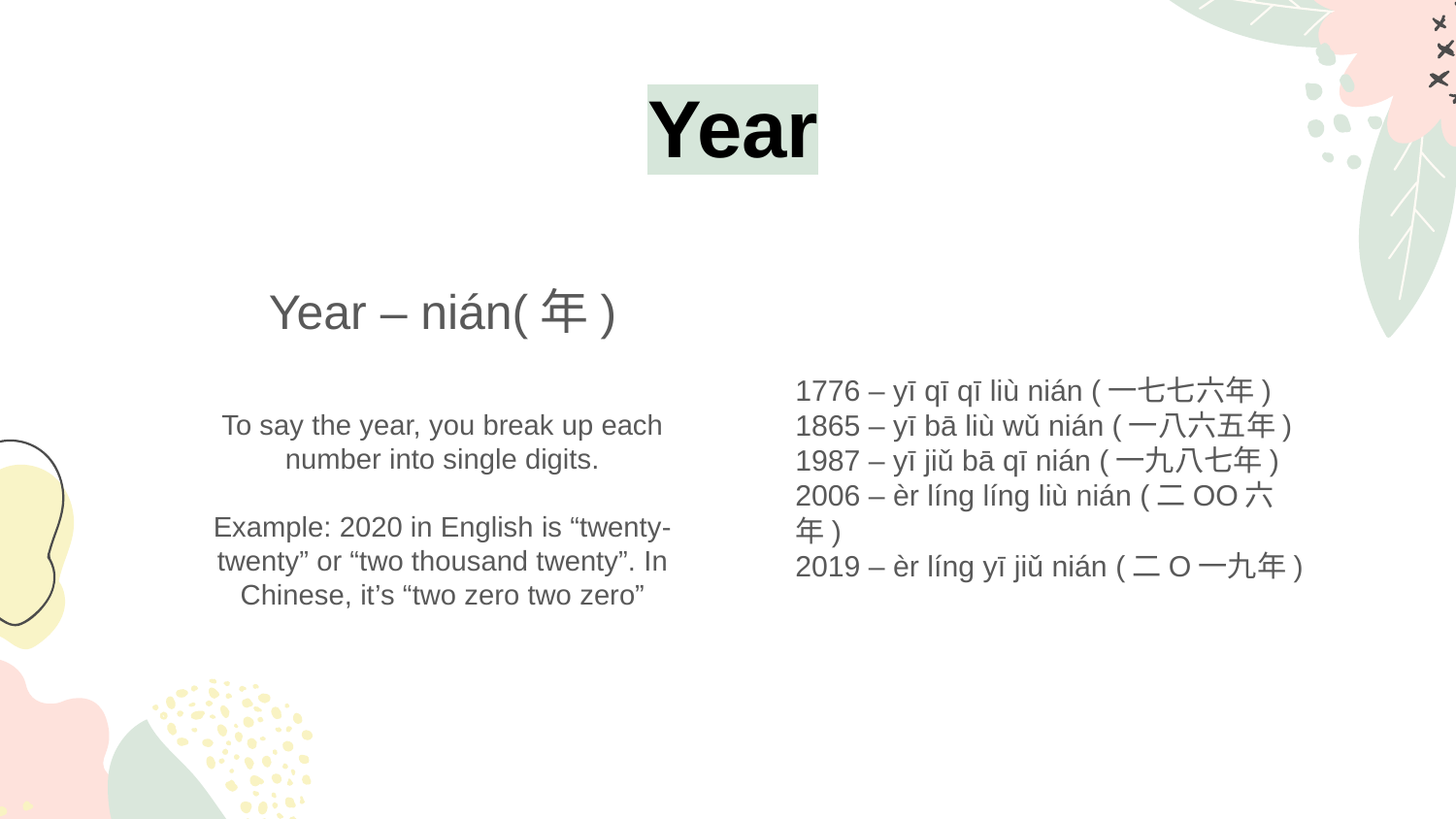

# Year
Year – nián(年)

To say the year, you break up each number into single digits.

Example: 2020 in English is “twenty-twenty” or “two thousand twenty”. In Chinese, it’s “two zero two zero”

1776 – yī qī qī liù nián (一七七六年)
1865 – yī bā liù wǔ nián (一八六五年)
1987 – yī jiǔ bā qī nián (一九八七年)
2006 – èr líng líng liù nián (二OO六年)
2019 – èr líng yī jiǔ nián (二O一九年)